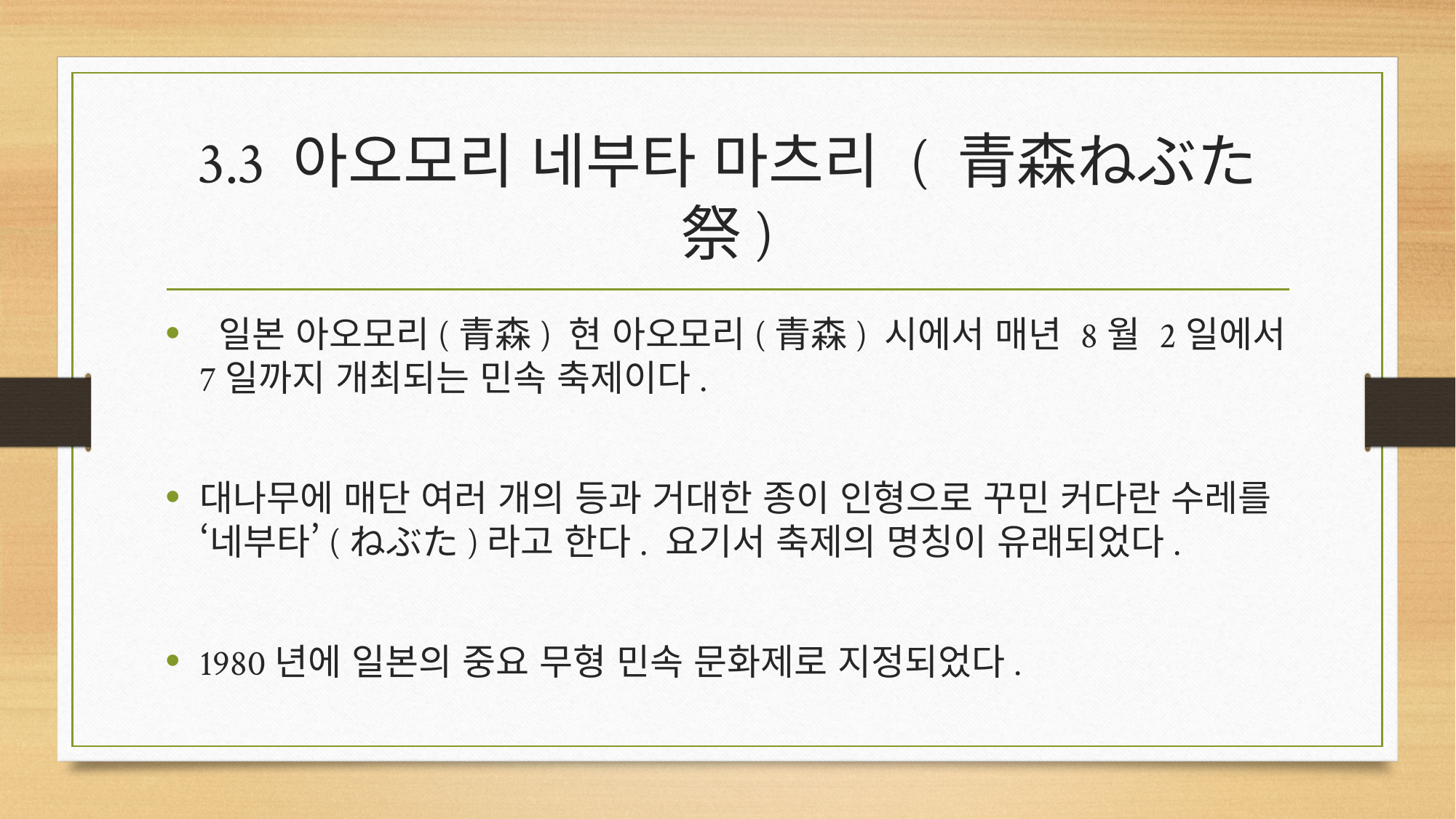

# 3.3 아오모리 네부타 마츠리 ( 青森ねぶた祭)
 일본 아오모리(青森) 현 아오모리(青森) 시에서 매년 8월 2일에서 7일까지 개최되는 민속 축제이다.

대나무에 매단 여러 개의 등과 거대한 종이 인형으로 꾸민 커다란 수레를 ‘네부타’(ねぶた)라고 한다. 요기서 축제의 명칭이 유래되었다.

1980년에 일본의 중요 무형 민속 문화제로 지정되었다.